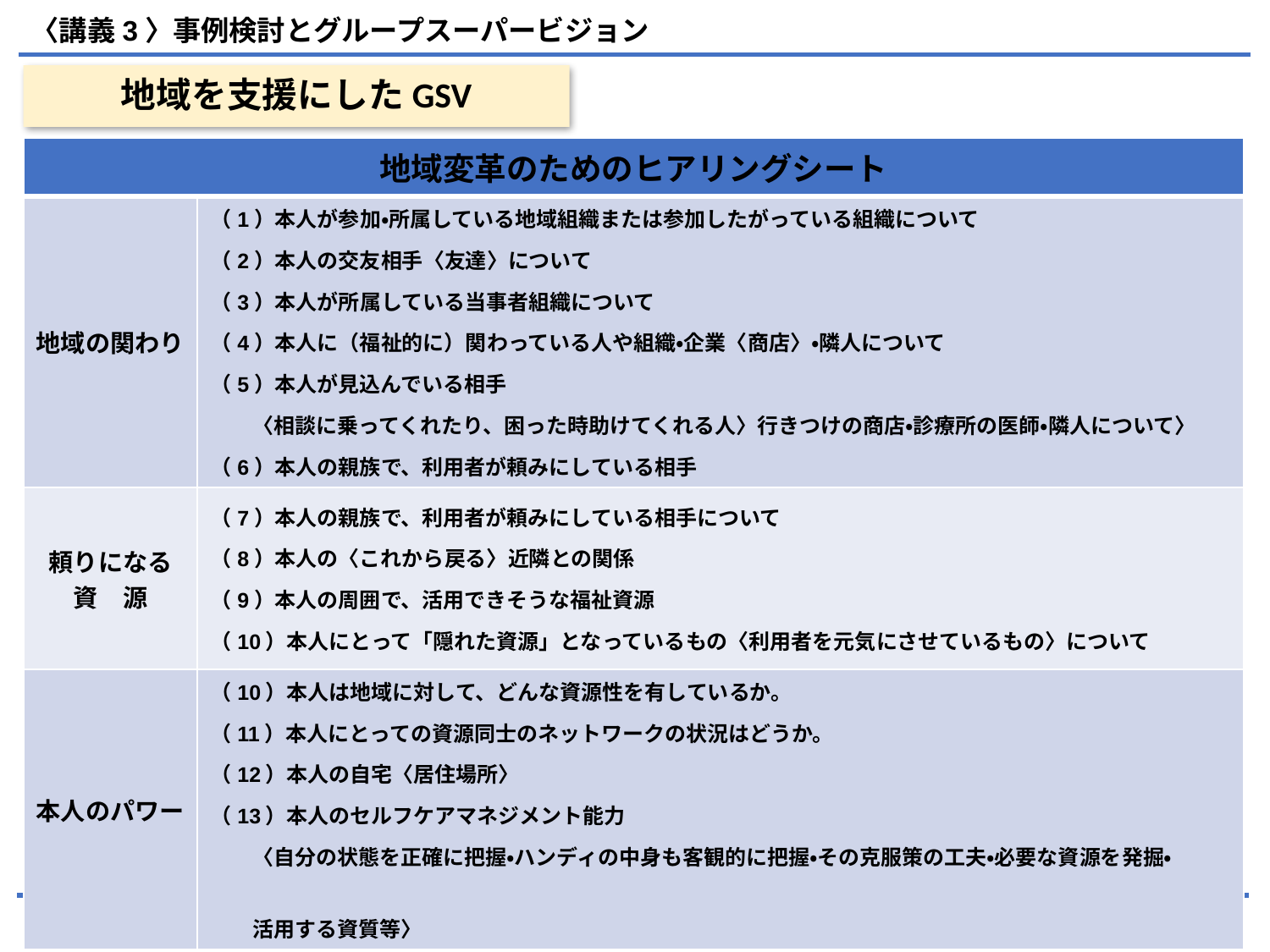

〈講義3〉事例検討とグループスーパービジョン
# 地域を支援にしたGSV
| 地域変革のためのヒアリングシート |  |
| --- | --- |
| 地域の関わり | （1）本人が参加・所属している地域組織または参加したがっている組織について （2）本人の交友相手〈友達〉について （3）本人が所属している当事者組織について （4）本人に（福祉的に）関わっている人や組織・企業〈商店〉・隣人について （5）本人が見込んでいる相手 　　〈相談に乗ってくれたり、困った時助けてくれる人〉行きつけの商店・診療所の医師・隣人について〉 （6）本人の親族で、利用者が頼みにしている相手 |
| 頼りになる 資　源 | （7）本人の親族で、利用者が頼みにしている相手について （8）本人の〈これから戻る〉近隣との関係 （9）本人の周囲で、活用できそうな福祉資源 （10）本人にとって「隠れた資源」となっているもの〈利用者を元気にさせているもの〉について |
| 本人のパワー | （10）本人は地域に対して、どんな資源性を有しているか。 （11）本人にとっての資源同士のネットワークの状況はどうか。 （12）本人の自宅〈居住場所〉 （13）本人のセルフケアマネジメント能力 　　〈自分の状態を正確に把握・ハンディの中身も客観的に把握・その克服策の工夫・必要な資源を発掘・　　　　 　　活用する資質等〉 |
参考資料：令和元年度主任相談支援専門員養成研修資料　一部改変
77